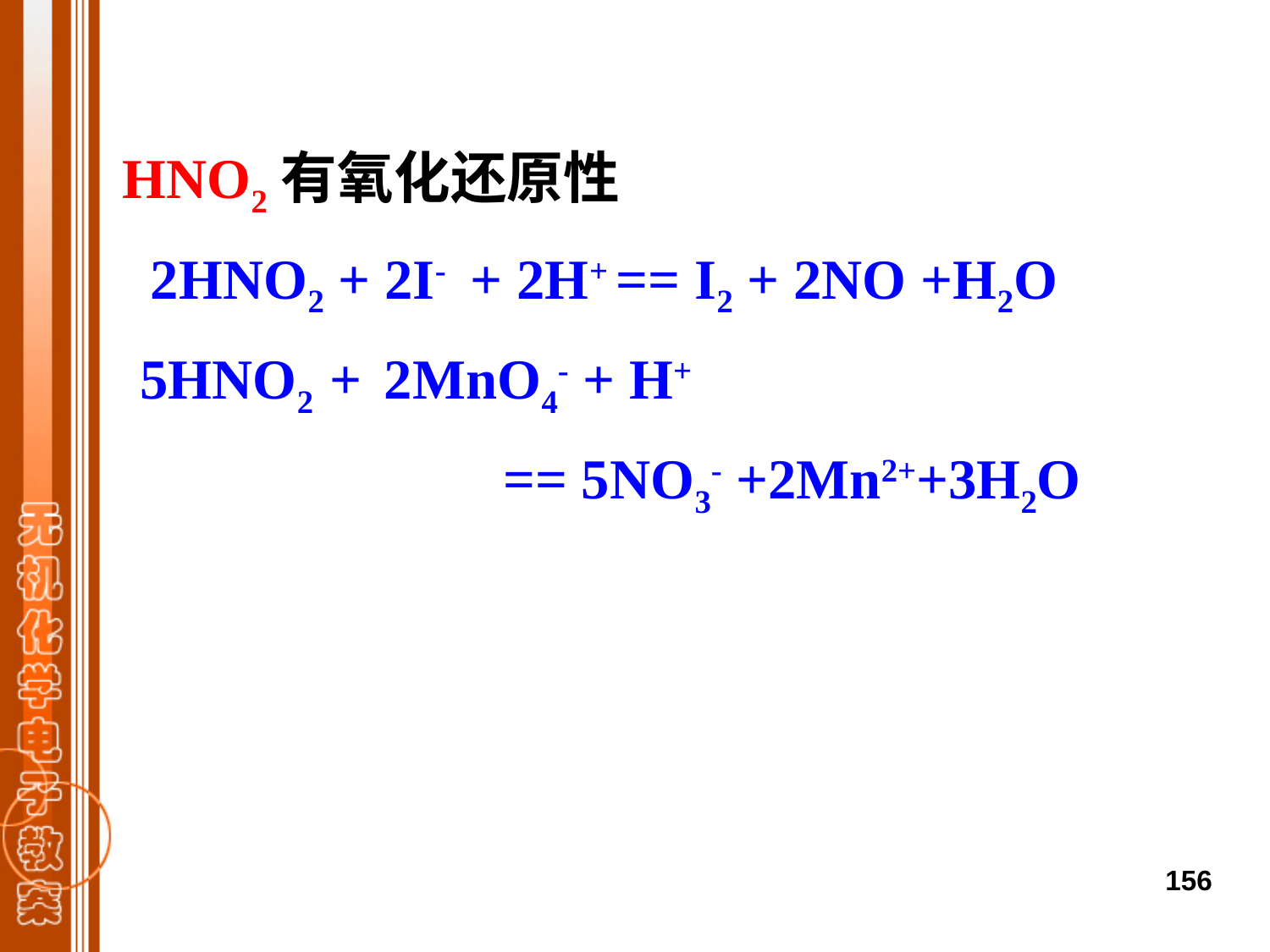

HNO2有氧化还原性
      2HNO2 + 2I-   + 2H+ == I2 + 2NO +H2O
         5HNO2  +  2MnO4- + H+
                                                     == 5NO3- +2Mn2++3H2O
156